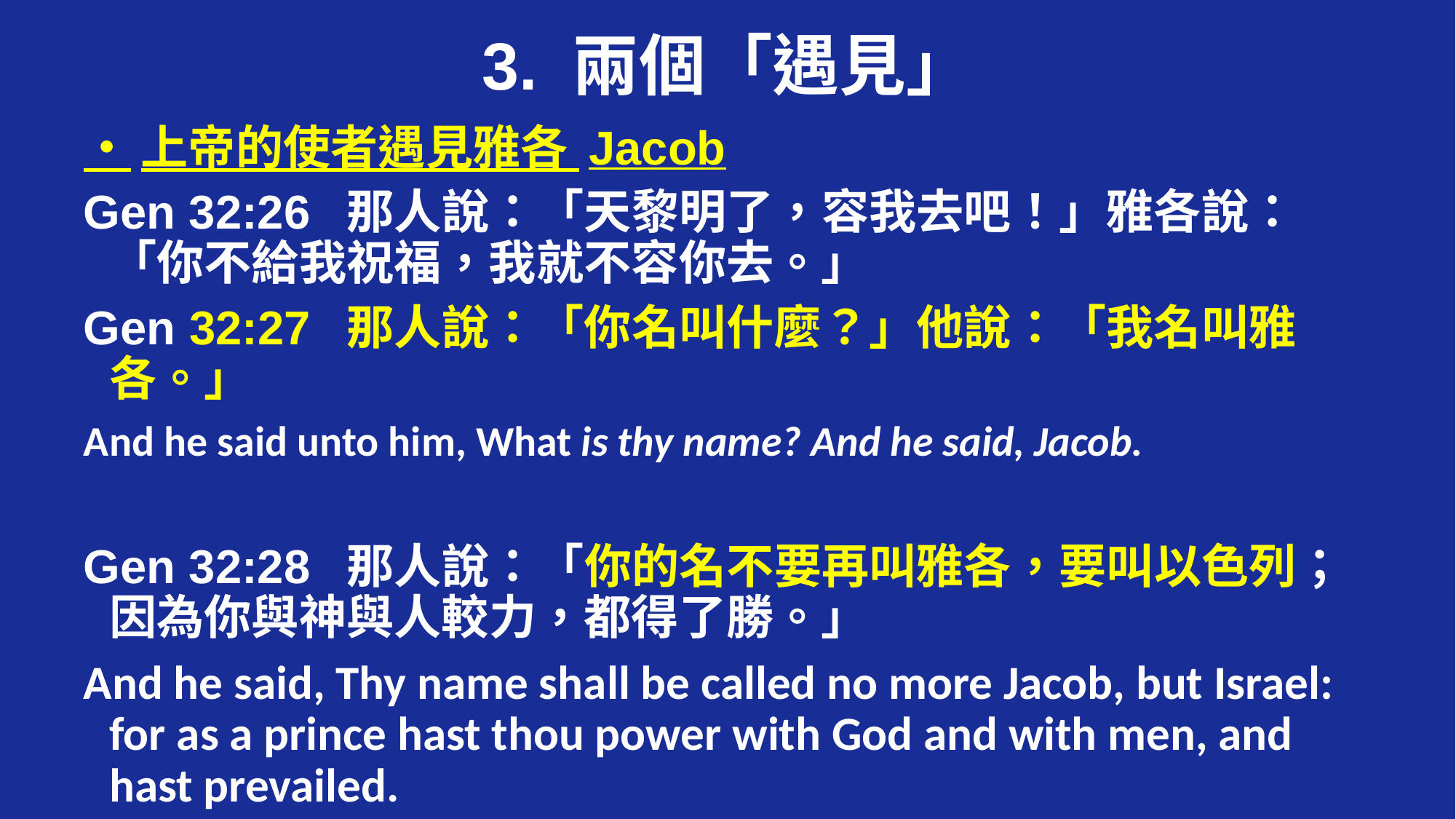

# 3. 兩個「遇見」
‧上帝的使者遇見雅各 Jacob
Gen 32:26  那人說：「天黎明了，容我去吧！」雅各說：「你不給我祝福，我就不容你去。」
Gen 32:27  那人說：「你名叫什麼？」他說：「我名叫雅各。」
And he said unto him, What is thy name? And he said, Jacob.

Gen 32:28  那人說：「你的名不要再叫雅各，要叫以色列；因為你與神與人較力，都得了勝。」
And he said, Thy name shall be called no more Jacob, but Israel: for as a prince hast thou power with God and with men, and hast prevailed.